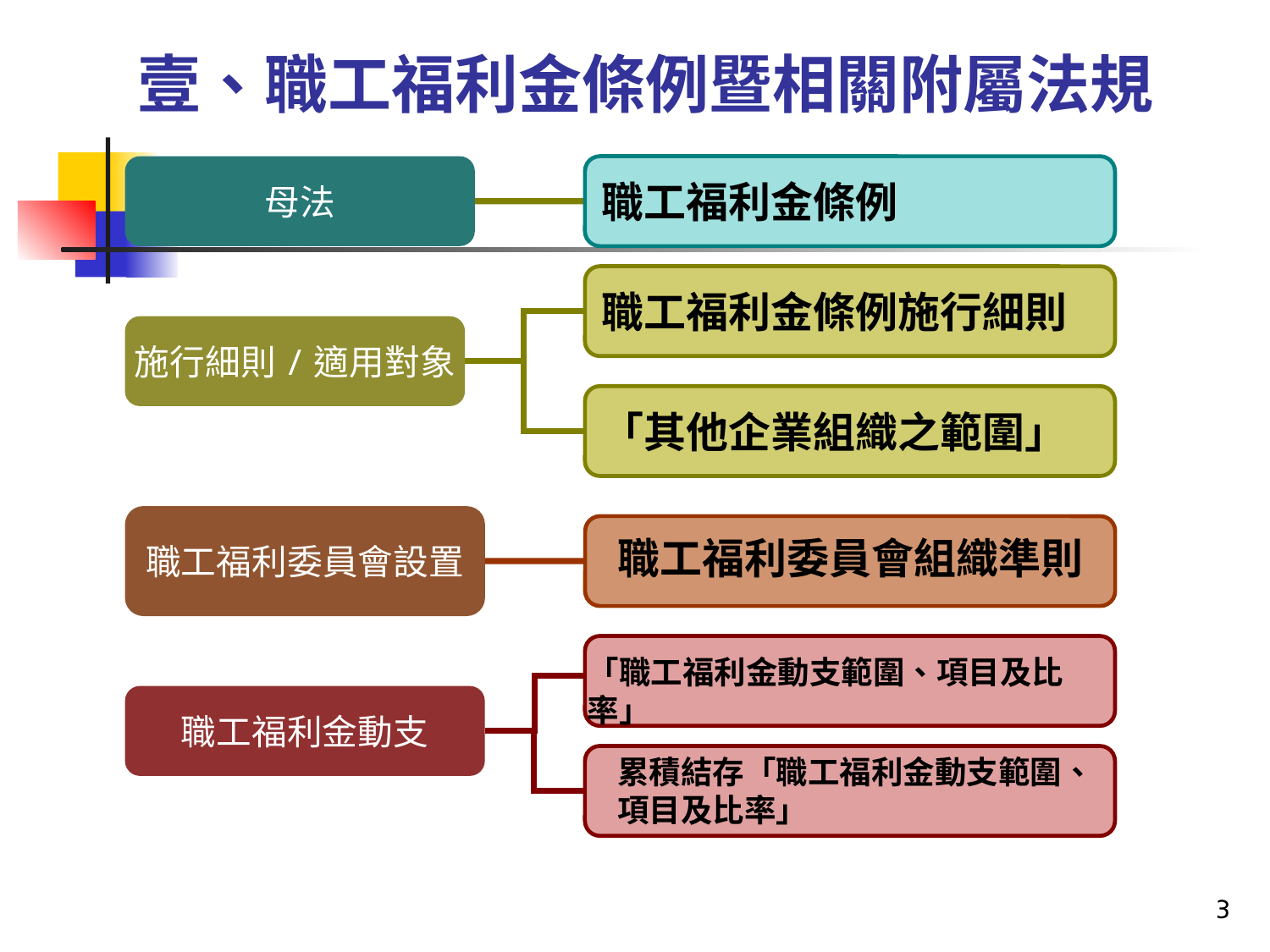

壹、職工福利金條例暨相關附屬法規
母法
職工福利金條例
職工福利金條例施行細則
施行細則/適用對象
職工福利委員會設置

職工福利金動支

「其他企業組織之範圍」
職工福利委員會組織準則
「職工福利金動支範圍、項目及比率」
累積結存「職工福利金動支範圍、項目及比率」
3